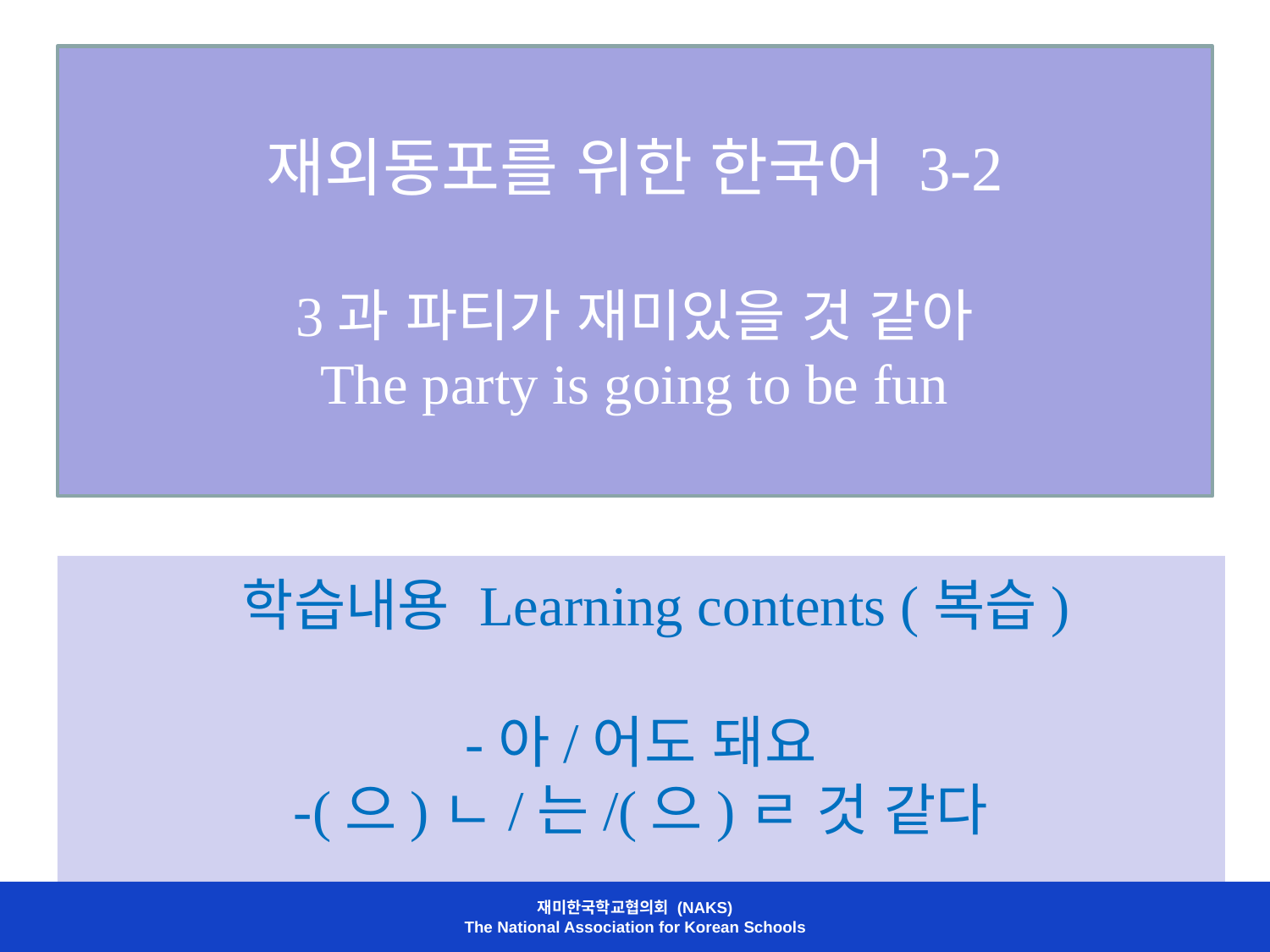

# 재외동포를 위한 한국어 3-2 3과 파티가 재미있을 것 같아 The party is going to be fun
 학습내용 Learning contents (복습)

-아/어도 돼요
-(으)ㄴ/는/(으)ㄹ 것 같다
재미한국학교협의회 (NAKS)
The National Association for Korean Schools